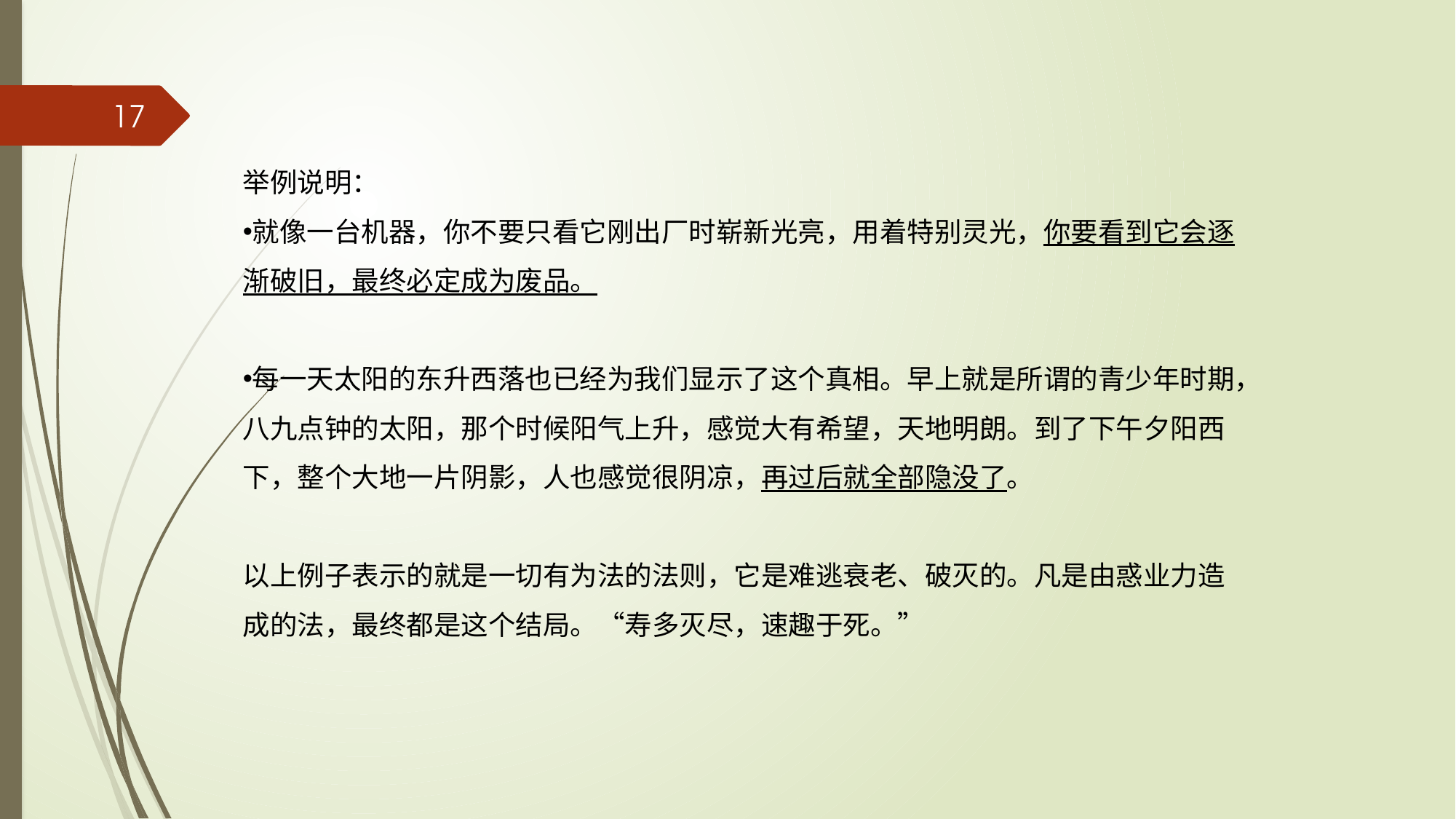

17

举例说明：
就像一台机器，你不要只看它刚出厂时崭新光亮，用着特别灵光，你要看到它会逐渐破旧，最终必定成为废品。

每一天太阳的东升西落也已经为我们显示了这个真相。早上就是所谓的青少年时期，八九点钟的太阳，那个时候阳气上升，感觉大有希望，天地明朗。到了下午夕阳西下，整个大地一片阴影，人也感觉很阴凉，再过后就全部隐没了。

以上例子表示的就是一切有为法的法则，它是难逃衰老、破灭的。凡是由惑业力造成的法，最终都是这个结局。“寿多灭尽，速趣于死。”